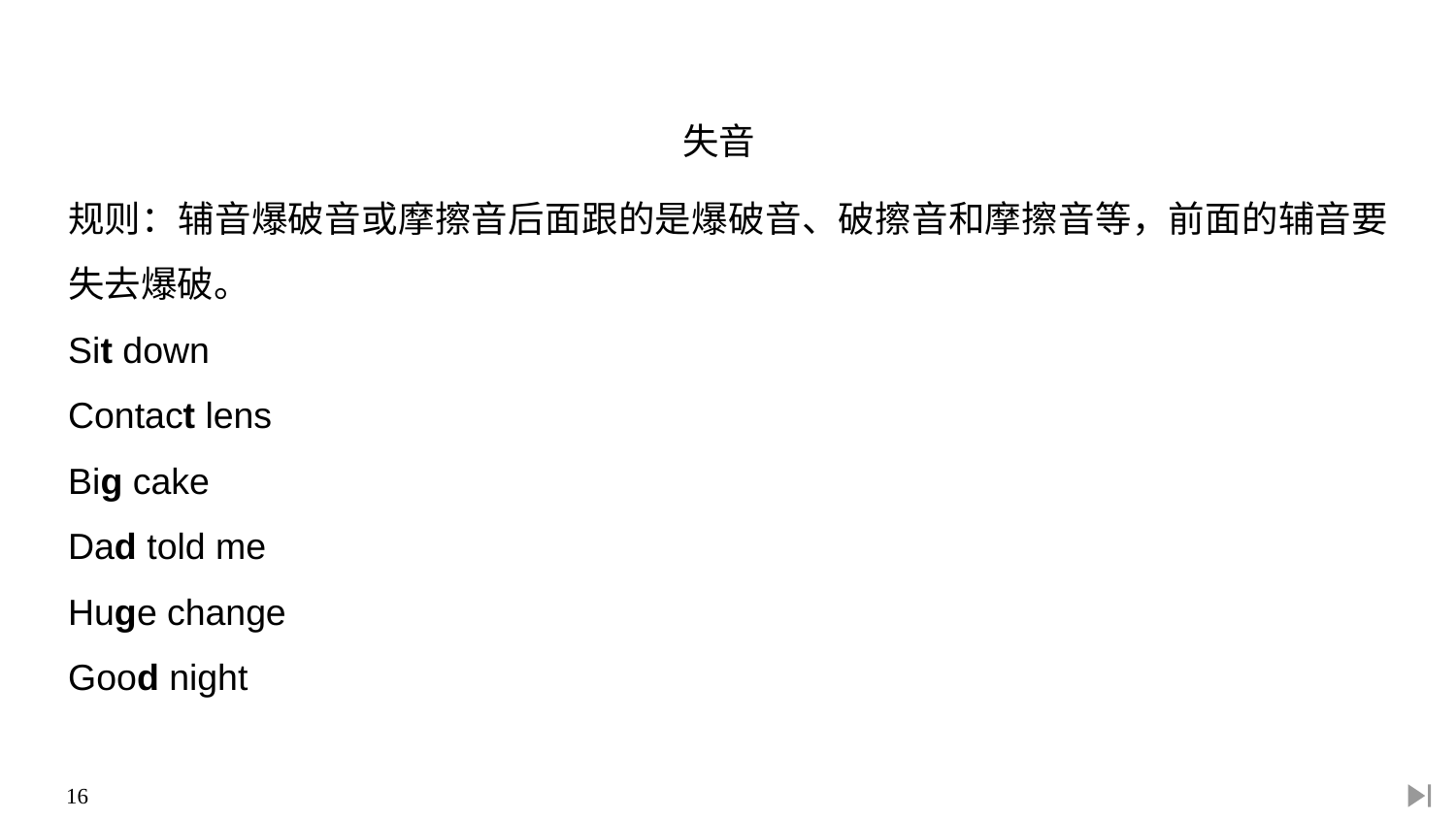

失音
规则：辅音爆破音或摩擦音后面跟的是爆破音、破擦音和摩擦音等，前面的辅音要失去爆破。
Sit down
Contact lens
Big cake
Dad told me
Huge change
Good night